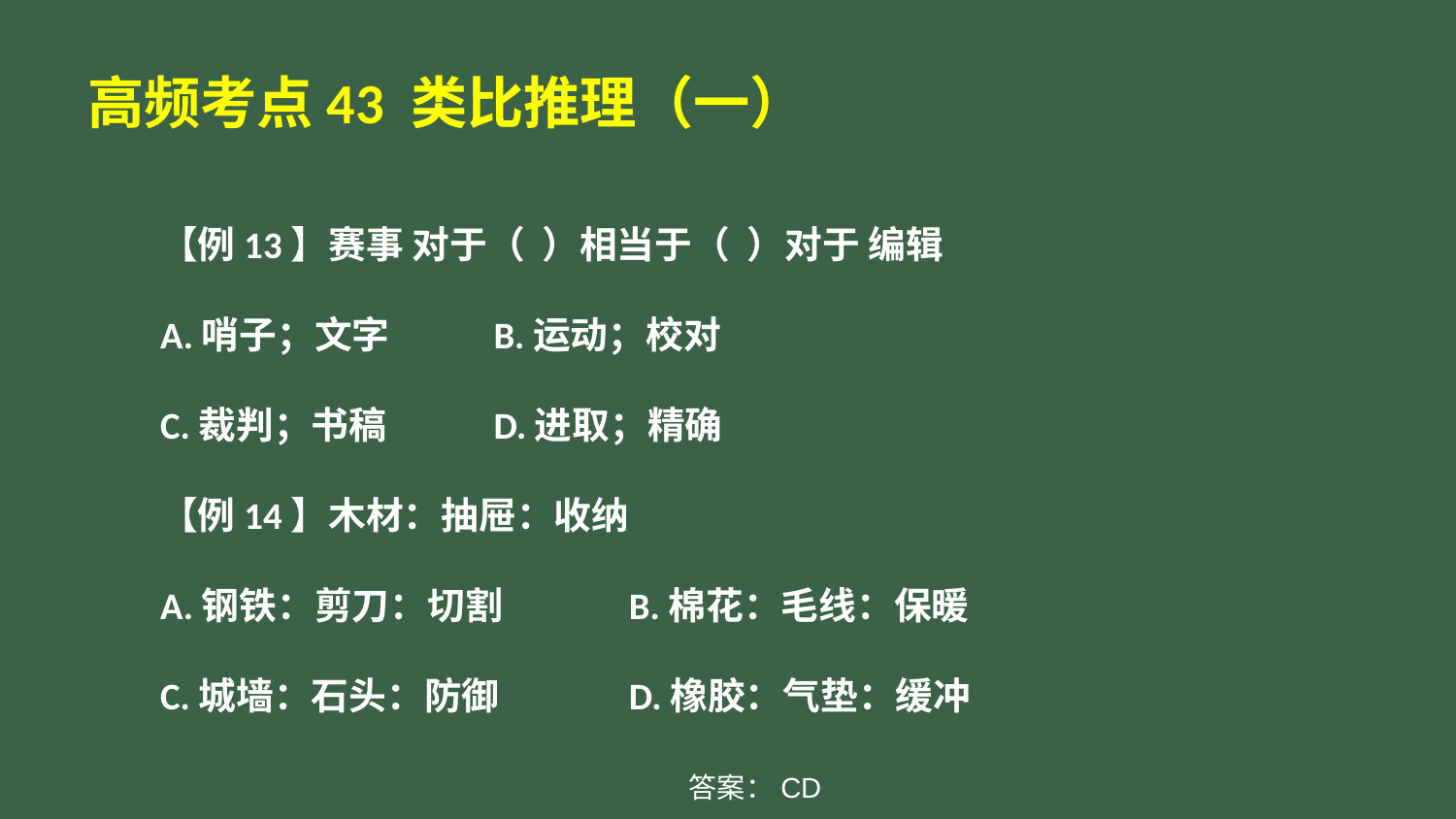

# 高频考点43 类比推理（一）
【例13】赛事 对于（  ）相当于（  ）对于 编辑
A.哨子；文字	B.运动；校对
C.裁判；书稿	D.进取；精确
【例14】木材：抽屉：收纳
A.钢铁：剪刀：切割	B.棉花：毛线：保暖
C.城墙：石头：防御	D.橡胶：气垫：缓冲

答案：CD